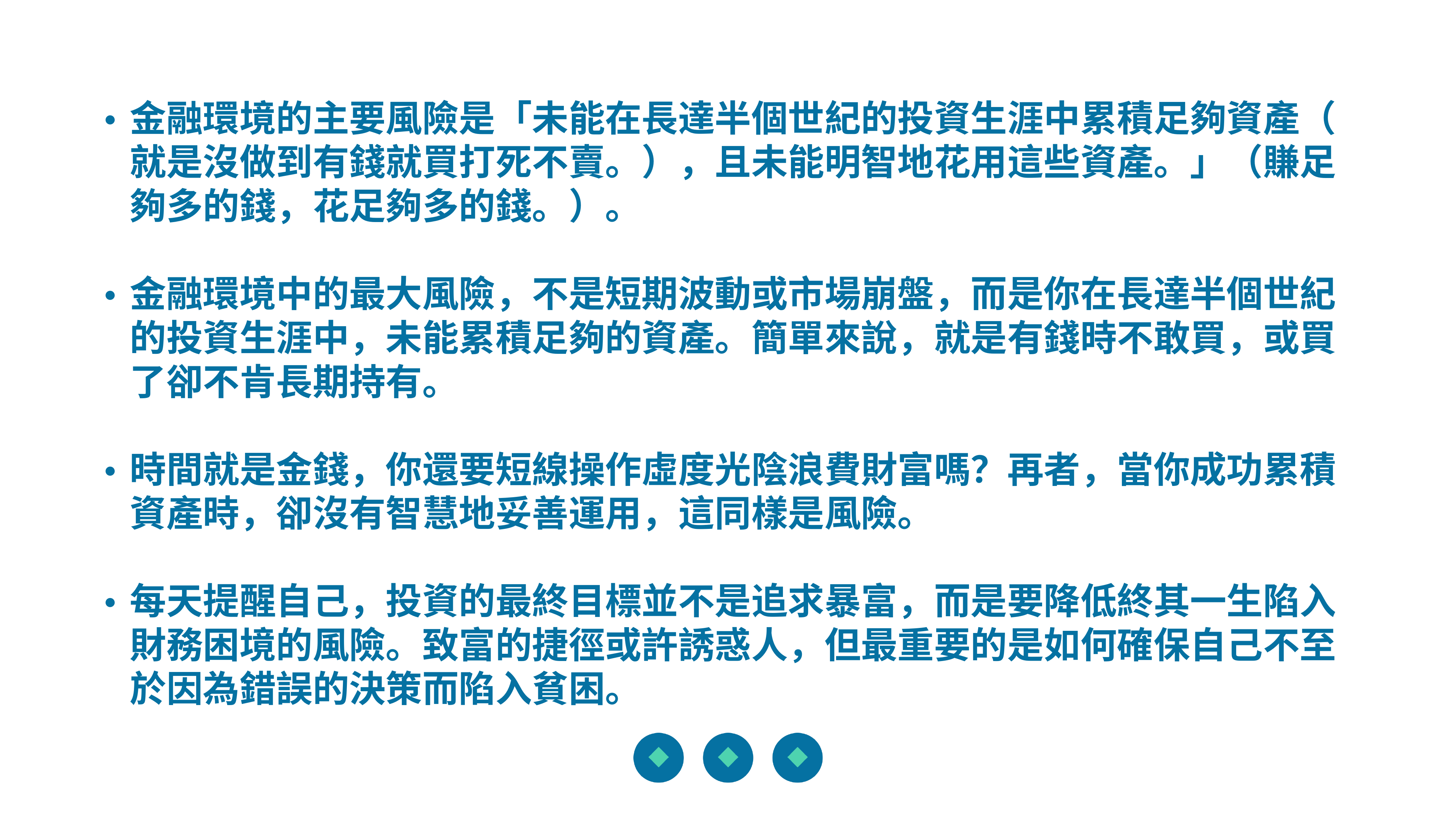

金融環境的主要風險是「未能在長達半個世紀的投資生涯中累積足夠資產（ 就是沒做到有錢就買打死不賣。），且未能明智地花用這些資產。」（賺足夠多的錢，花足夠多的錢。）。

金融環境中的最大風險，不是短期波動或市場崩盤，而是你在長達半個世紀的投資生涯中，未能累積足夠的資產。簡單來說，就是有錢時不敢買，或買了卻不肯長期持有。

時間就是金錢，你還要短線操作虛度光陰浪費財富嗎？再者，當你成功累積資產時，卻沒有智慧地妥善運用，這同樣是風險。

每天提醒自己，投資的最終目標並不是追求暴富，而是要降低終其一生陷入財務困境的風險。致富的捷徑或許誘惑人，但最重要的是如何確保自己不至於因為錯誤的決策而陷入貧困。